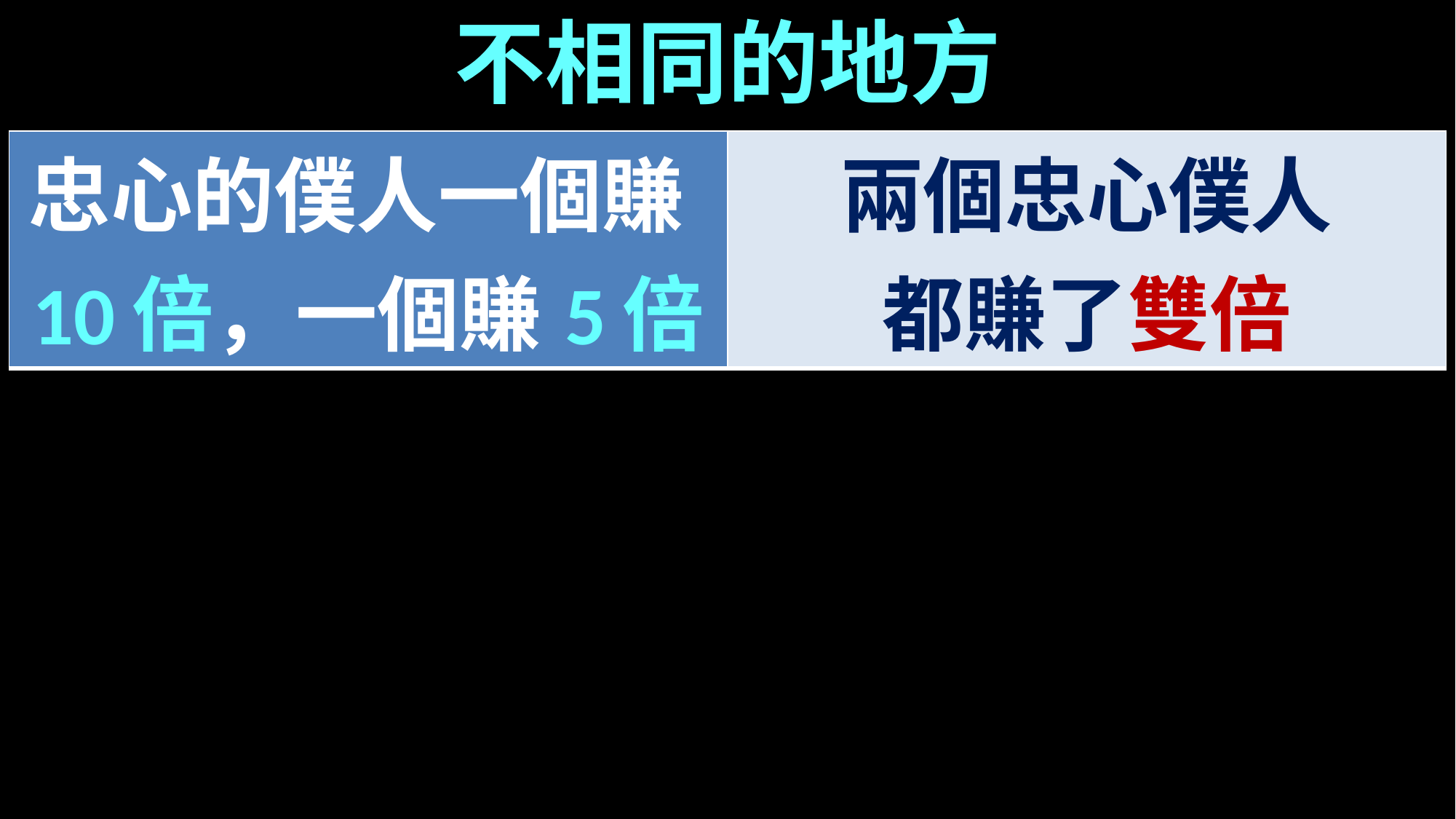

不相同的地方
| 忠心的僕人一個賺10倍，一個賺5倍 | 兩個忠心僕人 都賺了雙倍 |
| --- | --- |